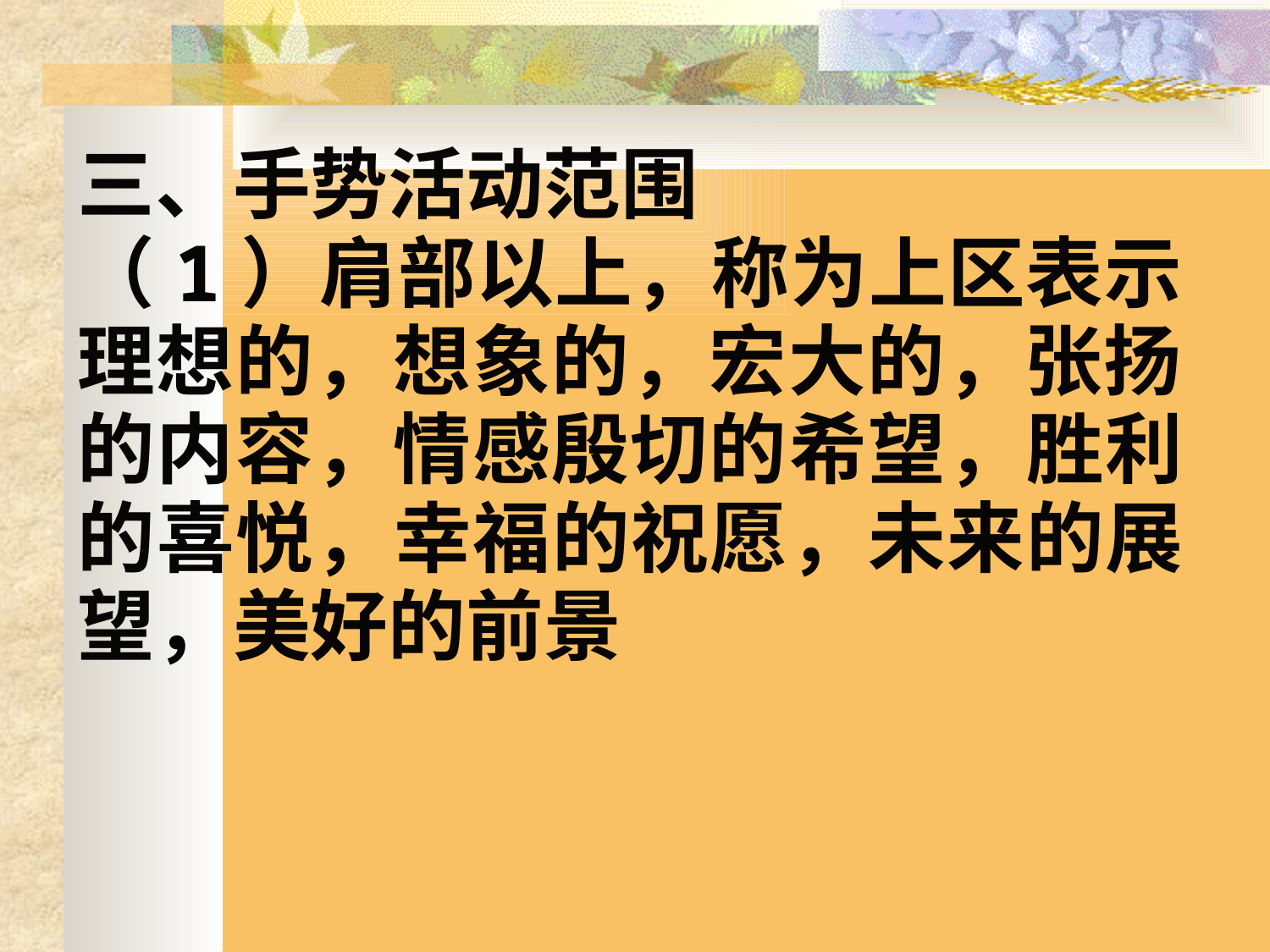

三、手势活动范围
（1）肩部以上，称为上区表示理想的，想象的，宏大的，张扬的内容，情感殷切的希望，胜利的喜悦，幸福的祝愿，未来的展望，美好的前景